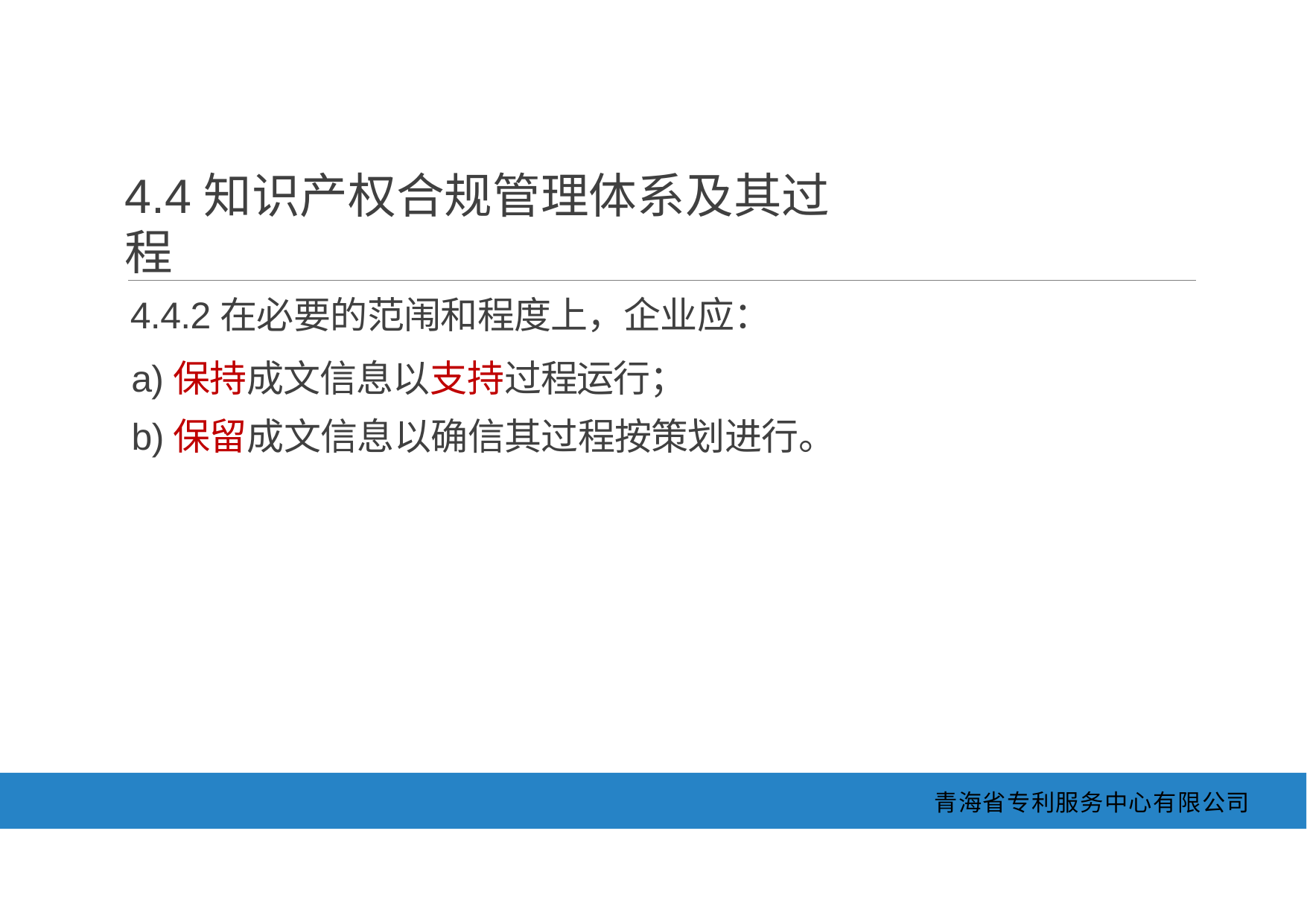

4.4知识产权合规管理体系及其过程

4.4.2在必要的范闱和程度上，企业应：
a)保持成文信息以支持过程运行；

b)保留成文信息以确信其过程按策划进行。

青海省专利服务中心有限公司